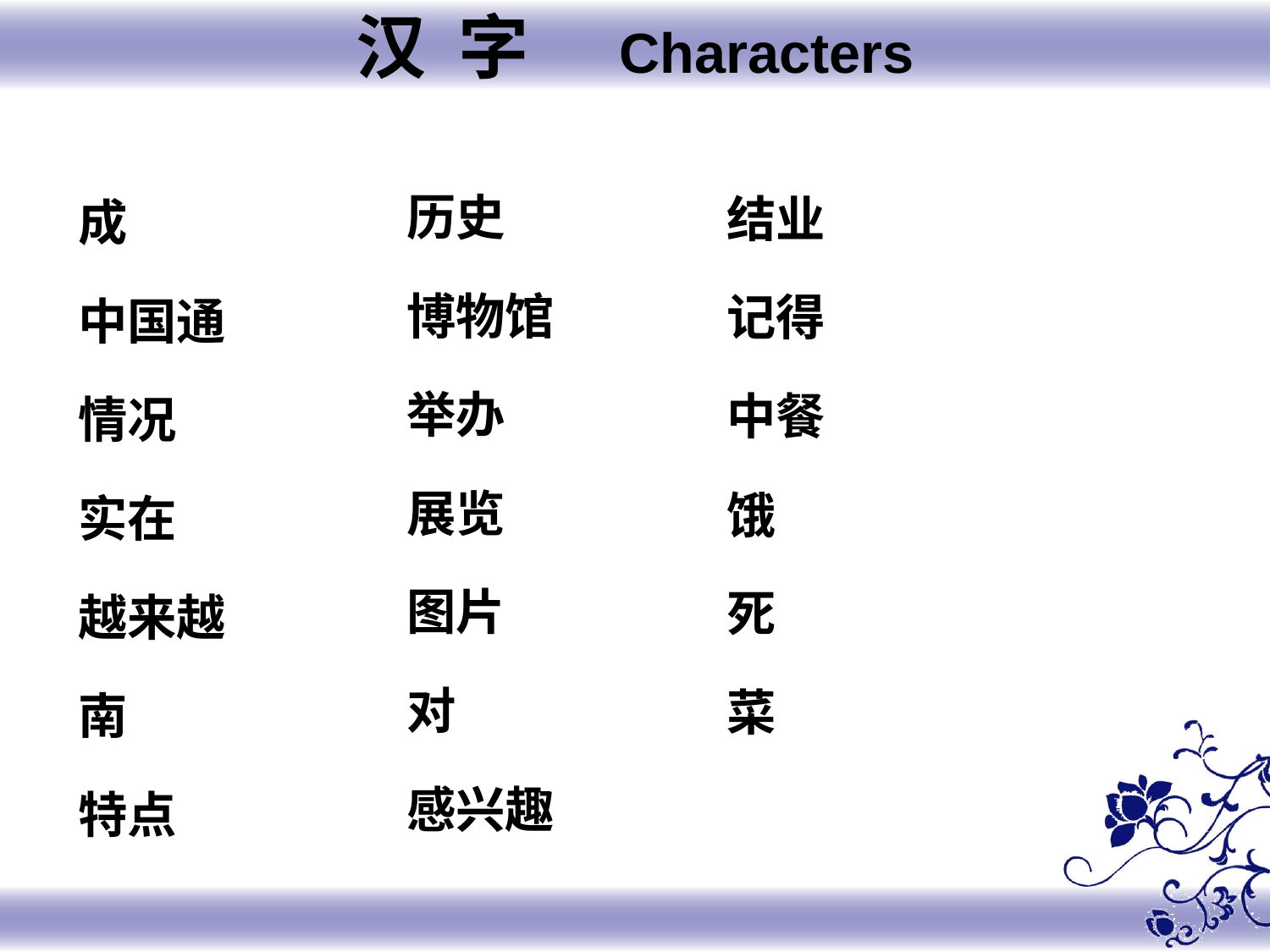

汉  字     Characters
历史
博物馆
举办
展览
图片
对
感兴趣
结业
记得
中餐
饿
死
菜
成
中国通
情况
实在
越来越
南
特点